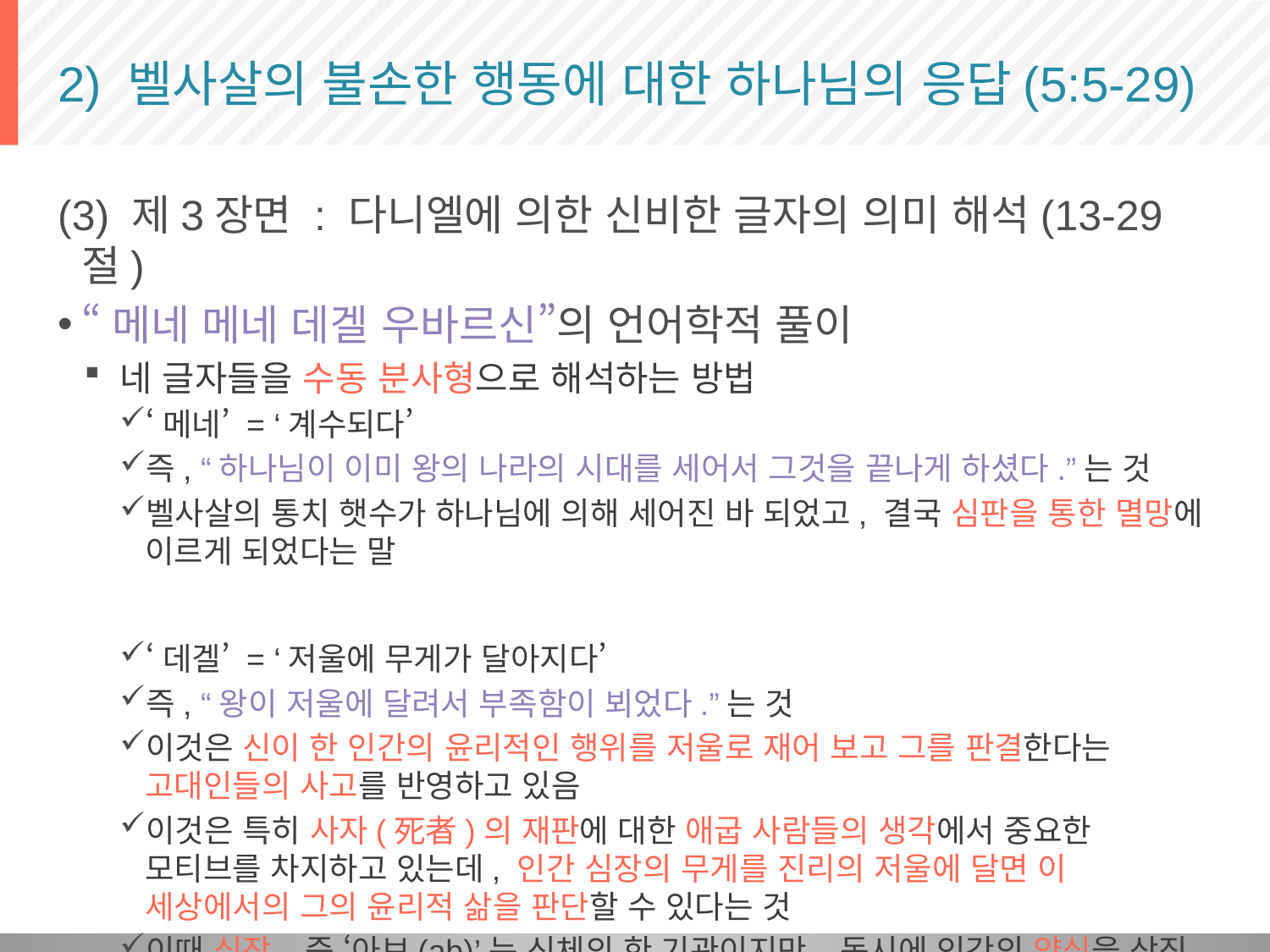

# 2) 벨사살의 불손한 행동에 대한 하나님의 응답(5:5-29)
(3) 제3장면 : 다니엘에 의한 신비한 글자의 의미 해석(13-29절)
“메네 메네 데겔 우바르신”의 언어학적 풀이
네 글자들을 수동 분사형으로 해석하는 방법
‘메네’ = ‘계수되다’
즉, “하나님이 이미 왕의 나라의 시대를 세어서 그것을 끝나게 하셨다.”는 것
벨사살의 통치 햇수가 하나님에 의해 세어진 바 되었고, 결국 심판을 통한 멸망에 이르게 되었다는 말

‘데겔’ = ‘저울에 무게가 달아지다’
즉, “왕이 저울에 달려서 부족함이 뵈었다.”는 것
이것은 신이 한 인간의 윤리적인 행위를 저울로 재어 보고 그를 판결한다는 고대인들의 사고를 반영하고 있음
이것은 특히 사자(死者)의 재판에 대한 애굽 사람들의 생각에서 중요한 모티브를 차지하고 있는데, 인간 심장의 무게를 진리의 저울에 달면 이 세상에서의 그의 윤리적 삶을 판단할 수 있다는 것
이때 심장, 즉 ‘아브(ab)’는 신체의 한 기관이지만, 동시에 인간의 양심을 상징